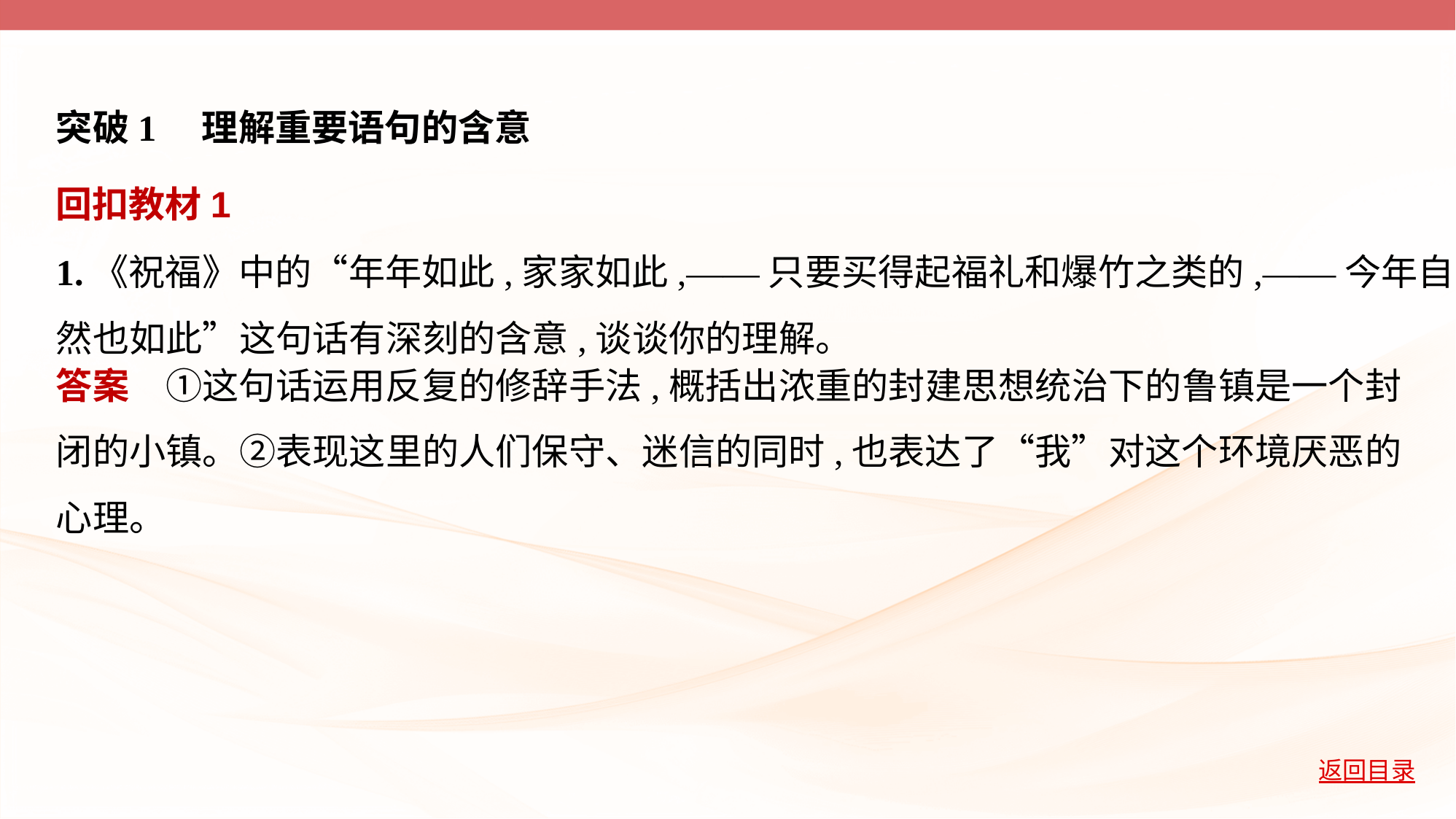

突破1　理解重要语句的含意
回扣教材1
1.《祝福》中的“年年如此,家家如此,——只要买得起福礼和爆竹之类的,——今年自
然也如此”这句话有深刻的含意,谈谈你的理解。

答案　①这句话运用反复的修辞手法,概括出浓重的封建思想统治下的鲁镇是一个封
闭的小镇。②表现这里的人们保守、迷信的同时,也表达了“我”对这个环境厌恶的
心理。